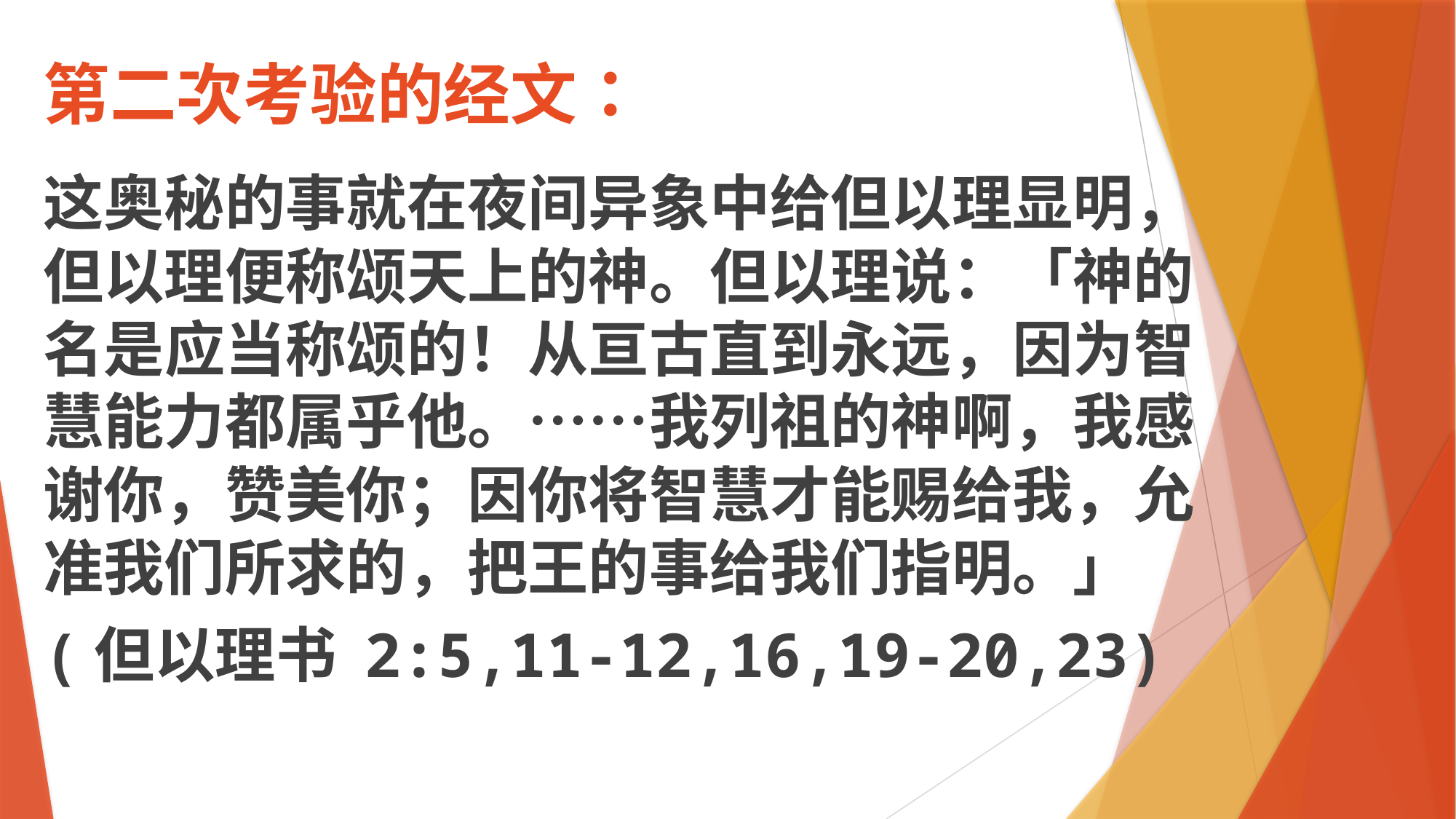

# 第二次考验的经文：
这奥秘的事就在夜间异象中给但以理显明，但以理便称颂天上的神。但以理说：「神的名是应当称颂的！从亘古直到永远，因为智慧能力都属乎他。……我列祖的神啊，我感谢你，赞美你；因你将智慧才能赐给我，允准我们所求的，把王的事给我们指明。」
(但以理书 2:5,11-12,16,19-20,23)